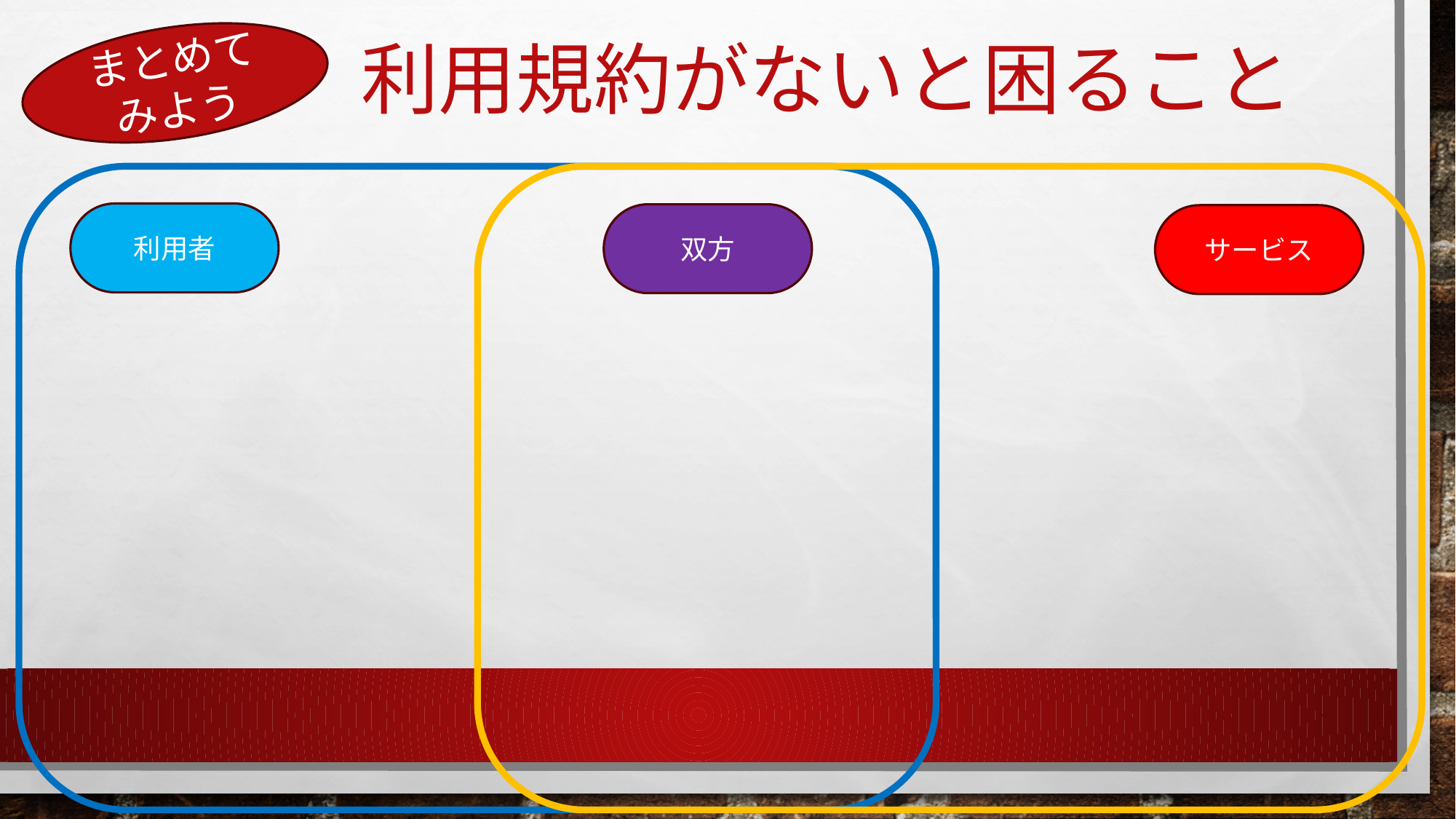

# 利用規約がないと困ること
まとめて
みよう

利用者
双方
サービス